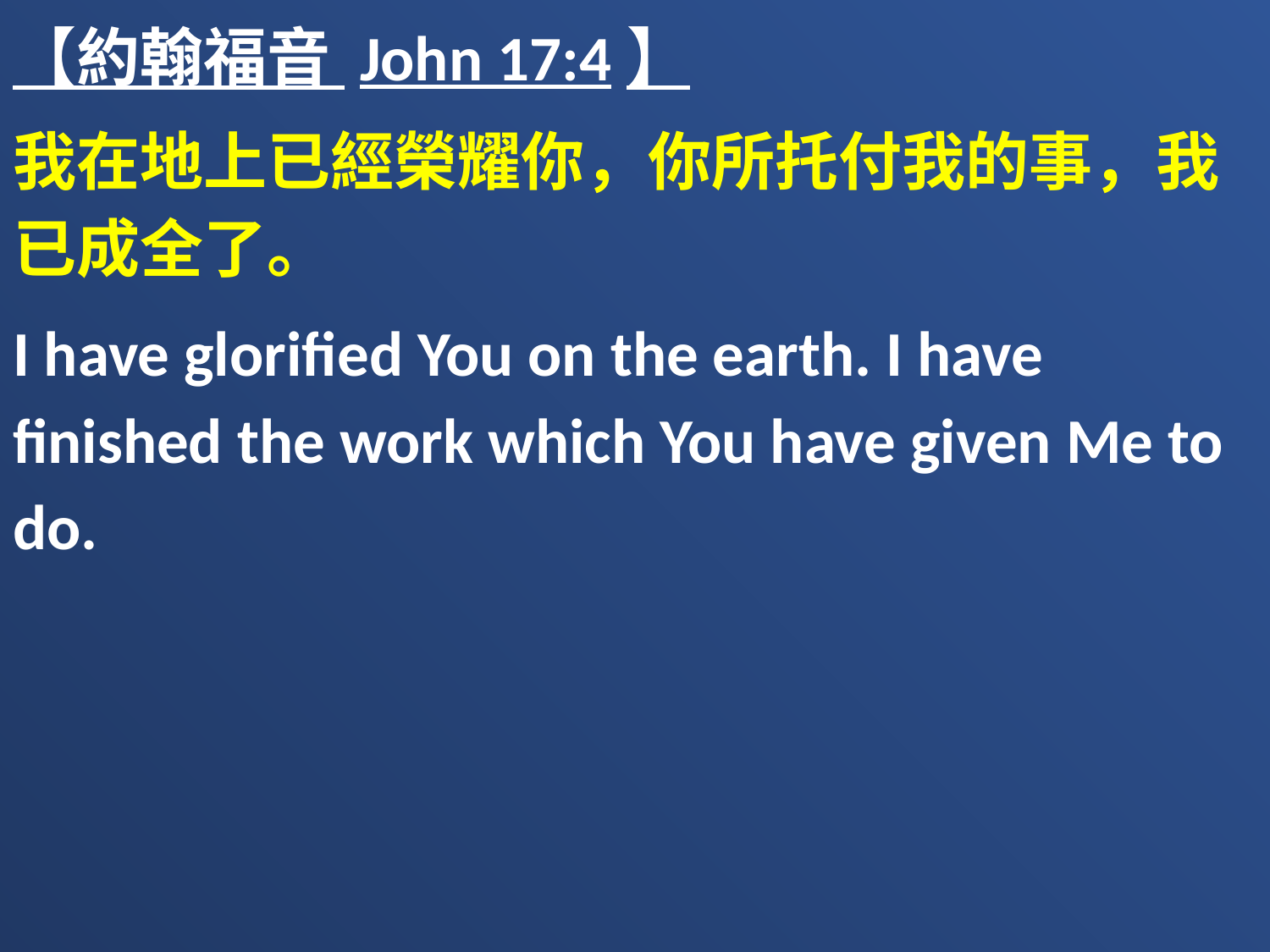

【約翰福音 John 17:4】
我在地上已經榮耀你，你所托付我的事，我已成全了。
I have glorified You on the earth. I have finished the work which You have given Me to do.